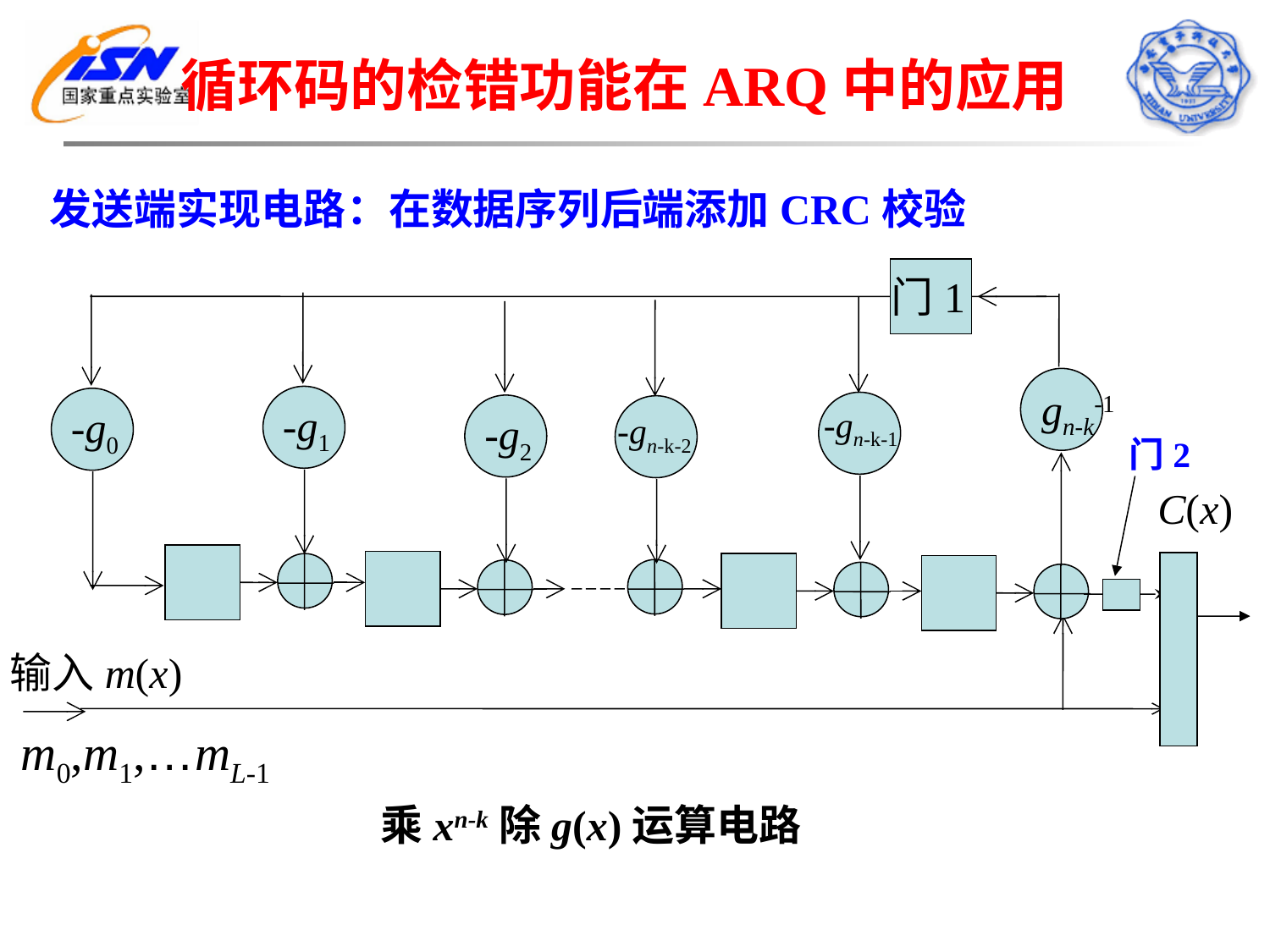

循环码的检错功能在ARQ中的应用
发送端实现电路：在数据序列后端添加CRC校验

门1

-g1

-g2

gn-k-1

-g0
-gn-k-1
-gn-k-2
门2

C(x)

输入m(x)

m0,m1,…mL-1
乘xn-k除g(x)运算电路